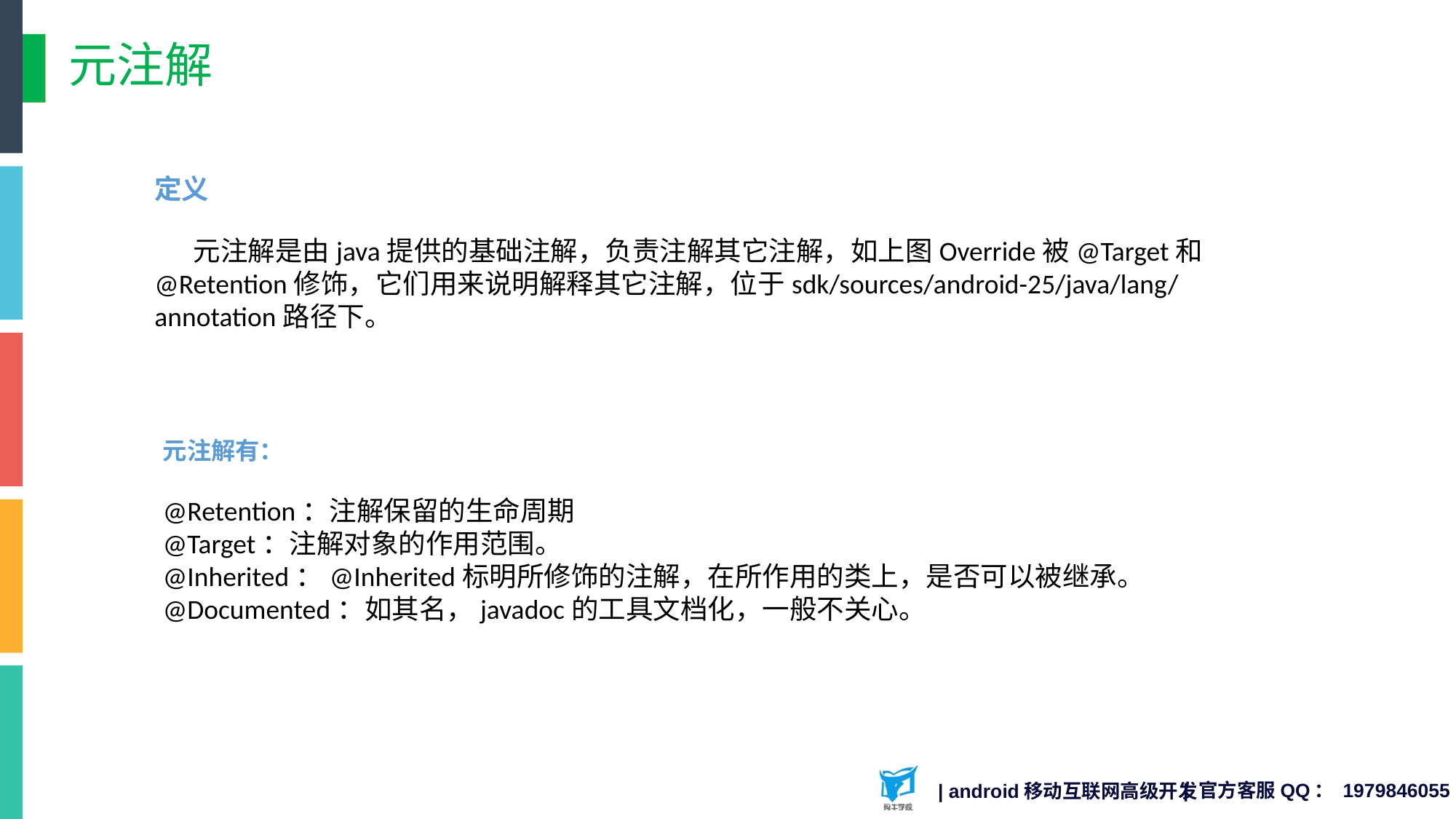

# 元注解

定义

      元注解是由java提供的基础注解，负责注解其它注解，如上图Override被@Target和@Retention修饰，它们用来说明解释其它注解，位于sdk/sources/android-25/java/lang/annotation路径下。

元注解有：

@Retention：注解保留的生命周期
@Target：注解对象的作用范围。
@Inherited：@Inherited标明所修饰的注解，在所作用的类上，是否可以被继承。
@Documented：如其名，javadoc的工具文档化，一般不关心。